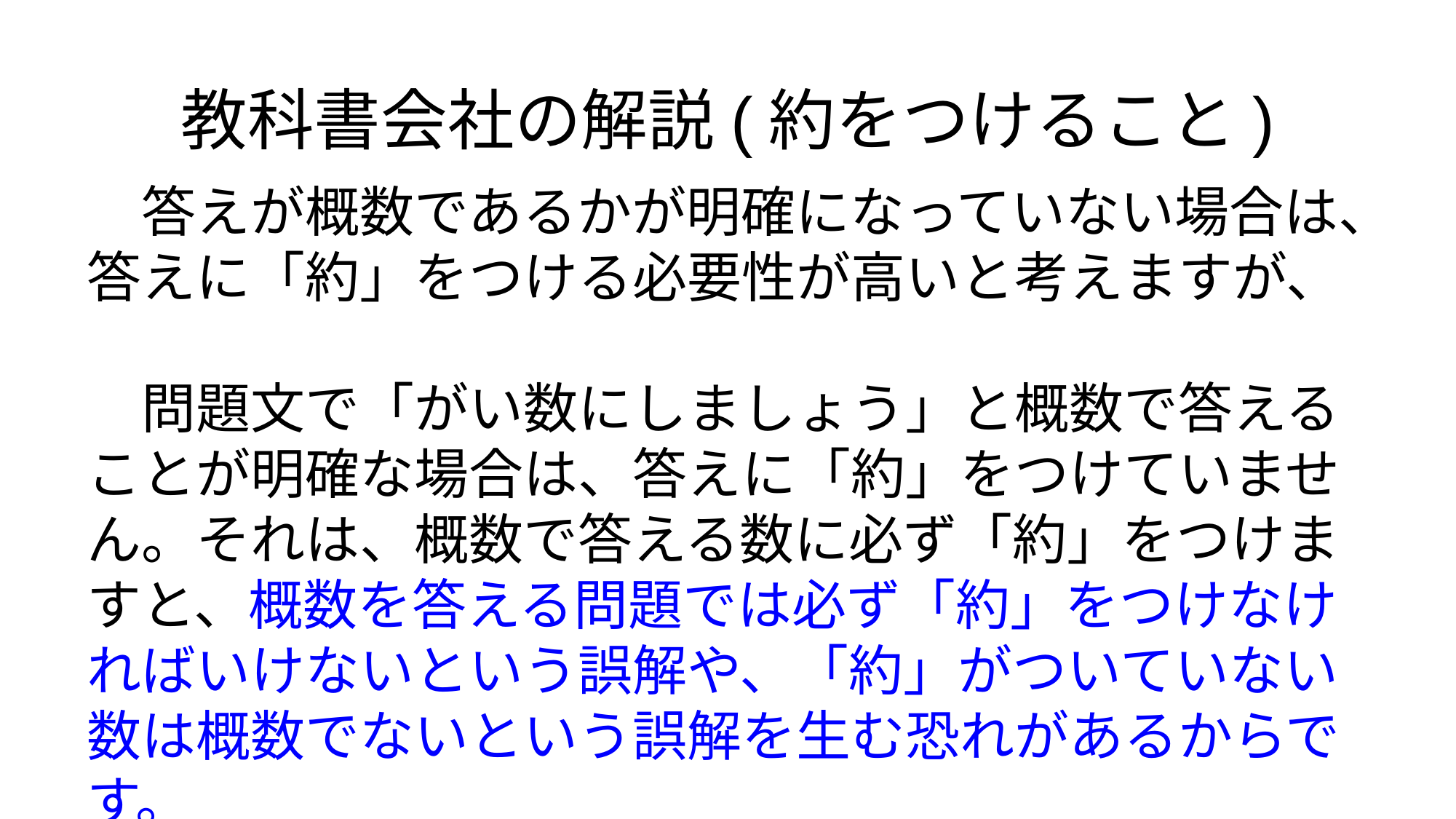

# 教科書会社の解説(約をつけること)
　答えが概数であるかが明確になっていない場合は、答えに「約」をつける必要性が高いと考えますが、
　問題文で「がい数にしましょう」と概数で答えることが明確な場合は、答えに「約」をつけていません。それは、概数で答える数に必ず「約」をつけますと、概数を答える問題では必ず「約」をつけなければいけないという誤解や、「約」がついていない数は概数でないという誤解を生む恐れがあるからです。